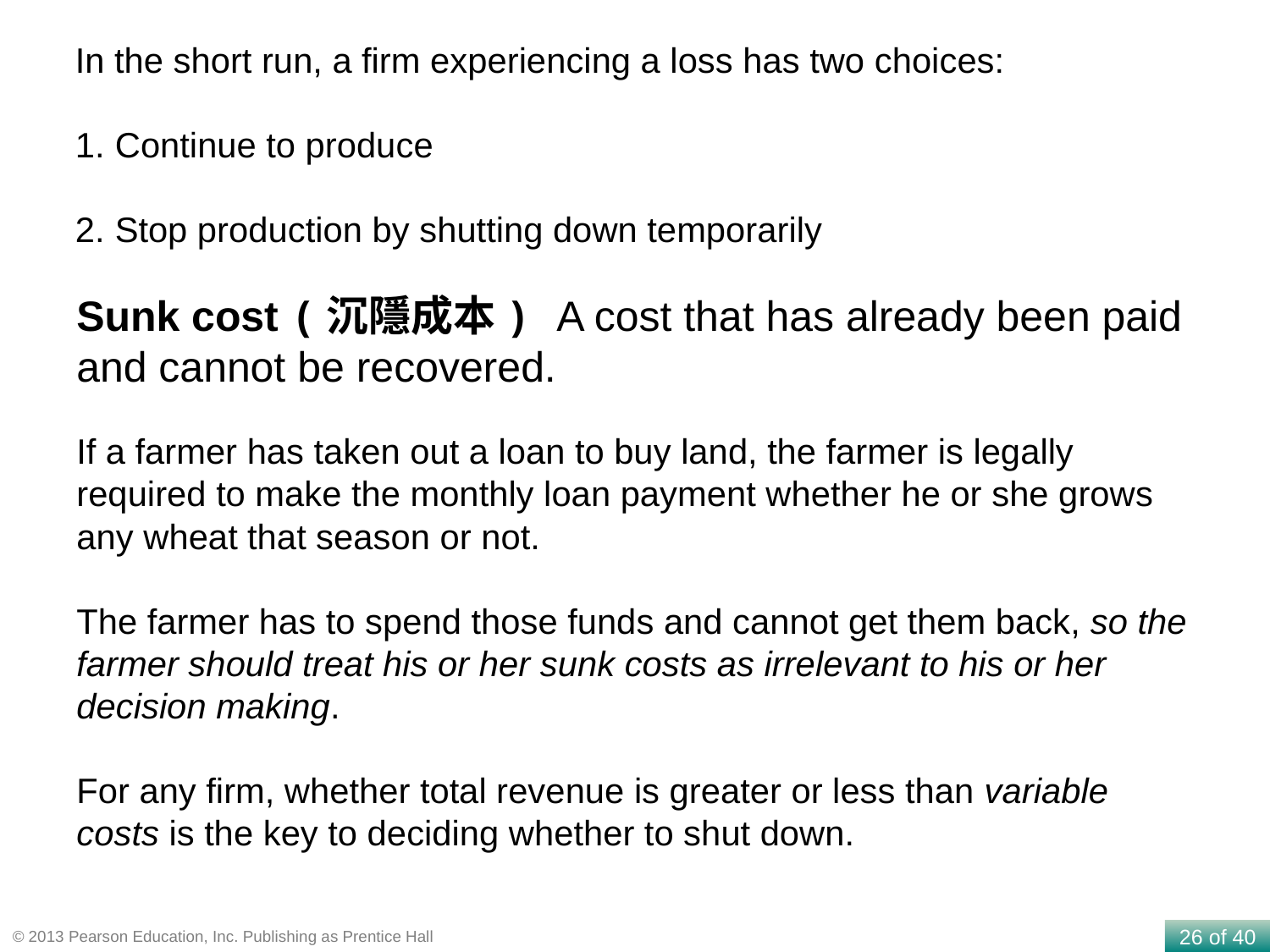

In the short run, a firm experiencing a loss has two choices:

 Continue to produce

 Stop production by shutting down temporarily
Sunk cost (沉隱成本) A cost that has already been paid and cannot be recovered.
If a farmer has taken out a loan to buy land, the farmer is legally required to make the monthly loan payment whether he or she grows any wheat that season or not.

The farmer has to spend those funds and cannot get them back, so the farmer should treat his or her sunk costs as irrelevant to his or her decision making.

For any firm, whether total revenue is greater or less than variable costs is the key to deciding whether to shut down.